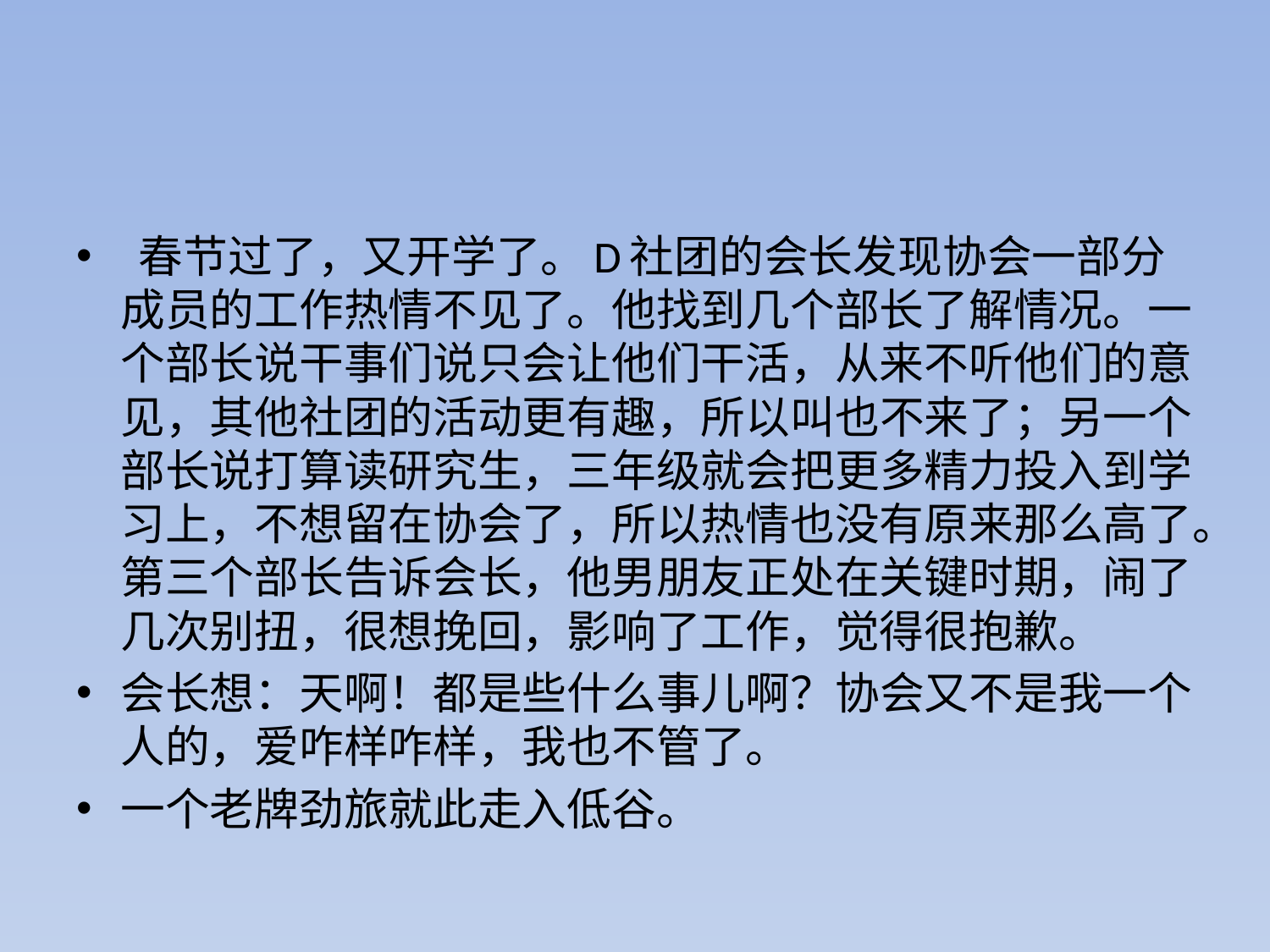

#
 春节过了，又开学了。D社团的会长发现协会一部分成员的工作热情不见了。他找到几个部长了解情况。一个部长说干事们说只会让他们干活，从来不听他们的意见，其他社团的活动更有趣，所以叫也不来了；另一个部长说打算读研究生，三年级就会把更多精力投入到学习上，不想留在协会了，所以热情也没有原来那么高了。第三个部长告诉会长，他男朋友正处在关键时期，闹了几次别扭，很想挽回，影响了工作，觉得很抱歉。
会长想：天啊！都是些什么事儿啊？协会又不是我一个人的，爱咋样咋样，我也不管了。
一个老牌劲旅就此走入低谷。